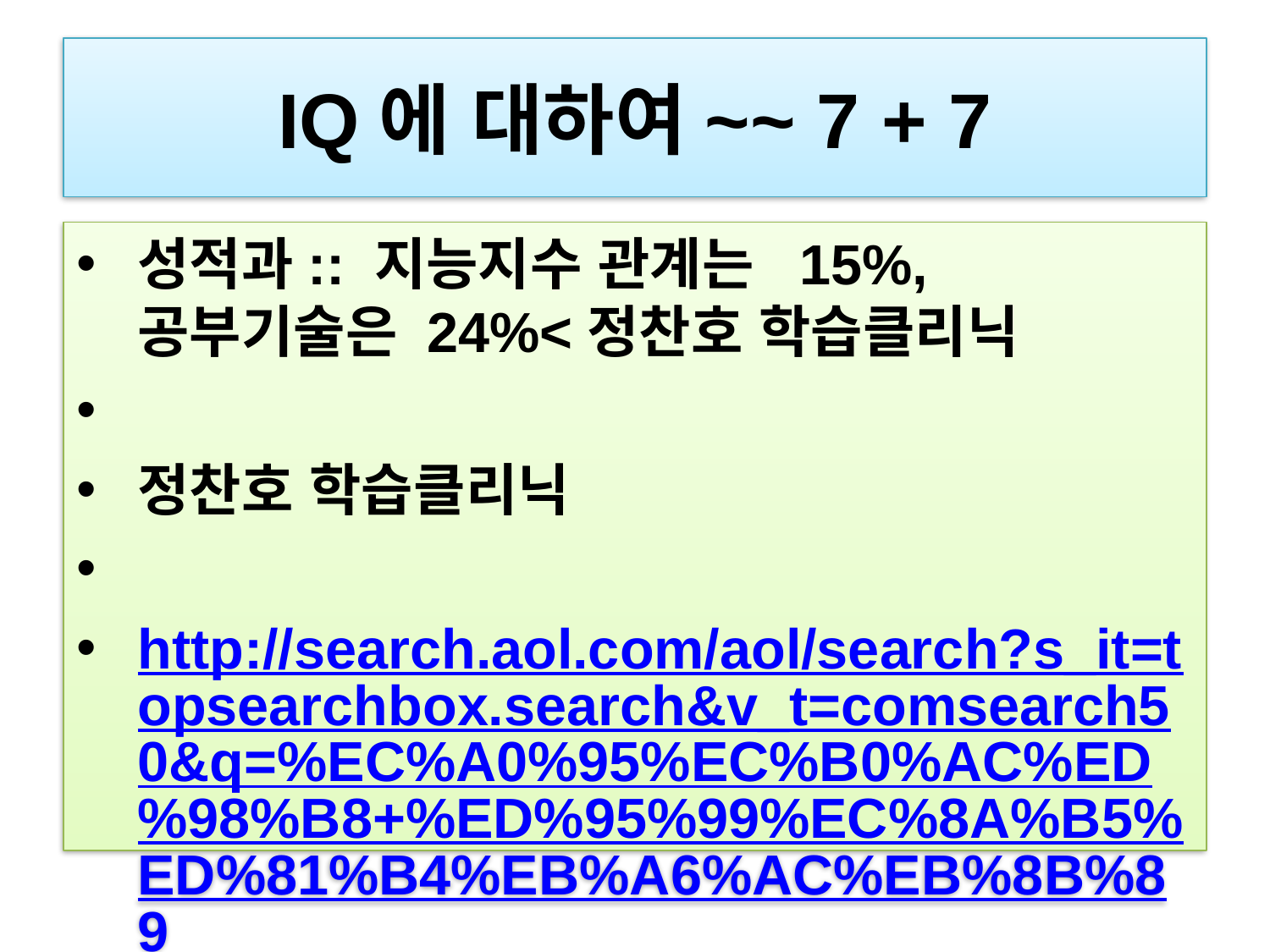

# IQ에 대하여~~ 7 + 7
성적과:: 지능지수 관계는  15%,공부기술은 24%<정찬호 학습클리닉

정찬호 학습클리닉

http://search.aol.com/aol/search?s_it=topsearchbox.search&v_t=comsearch50&q=%EC%A0%95%EC%B0%AC%ED%98%B8+%ED%95%99%EC%8A%B5%ED%81%B4%EB%A6%AC%EB%8B%89